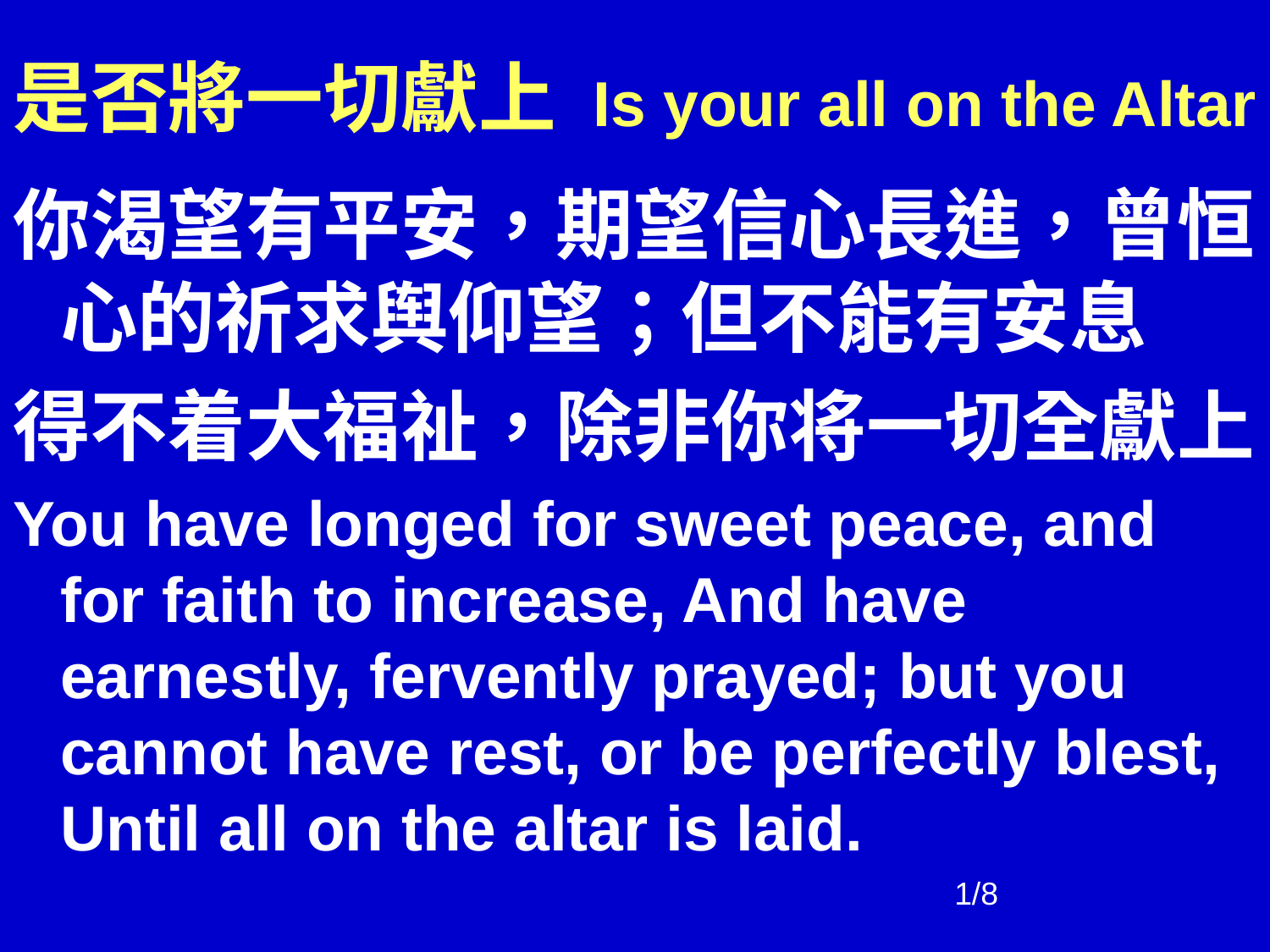

# 是否將一切獻上 Is your all on the Altar
你渴望有平安，期望信心長進，曾恒心的祈求舆仰望；但不能有安息
得不着大福祉，除非你将一切全獻上
You have longed for sweet peace, and for faith to increase, And have earnestly, fervently prayed; but you cannot have rest, or be perfectly blest, Until all on the altar is laid.

1/8